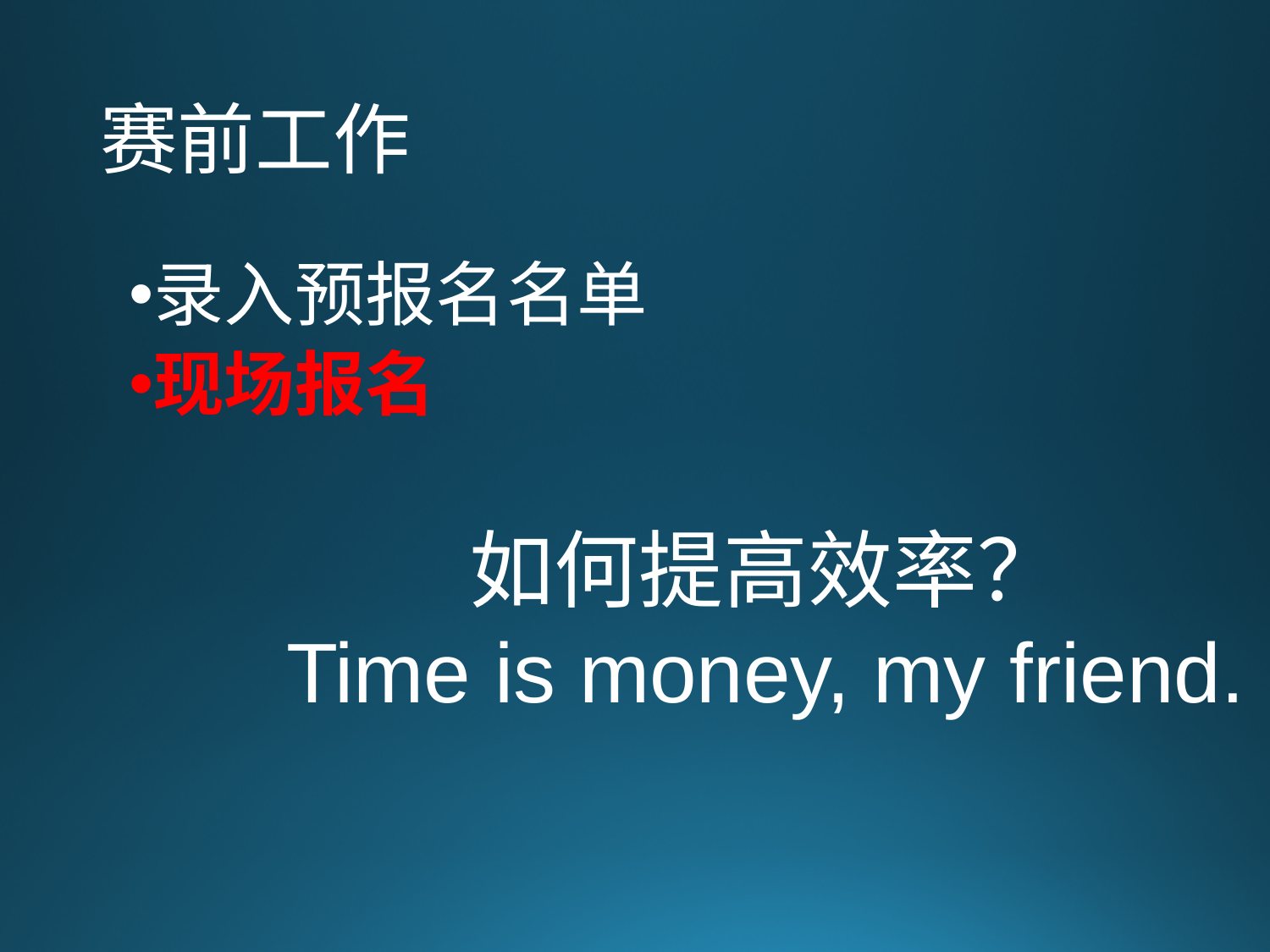

# 赛前工作
录入预报名名单
现场报名
如何提高效率？
Time is money, my friend.